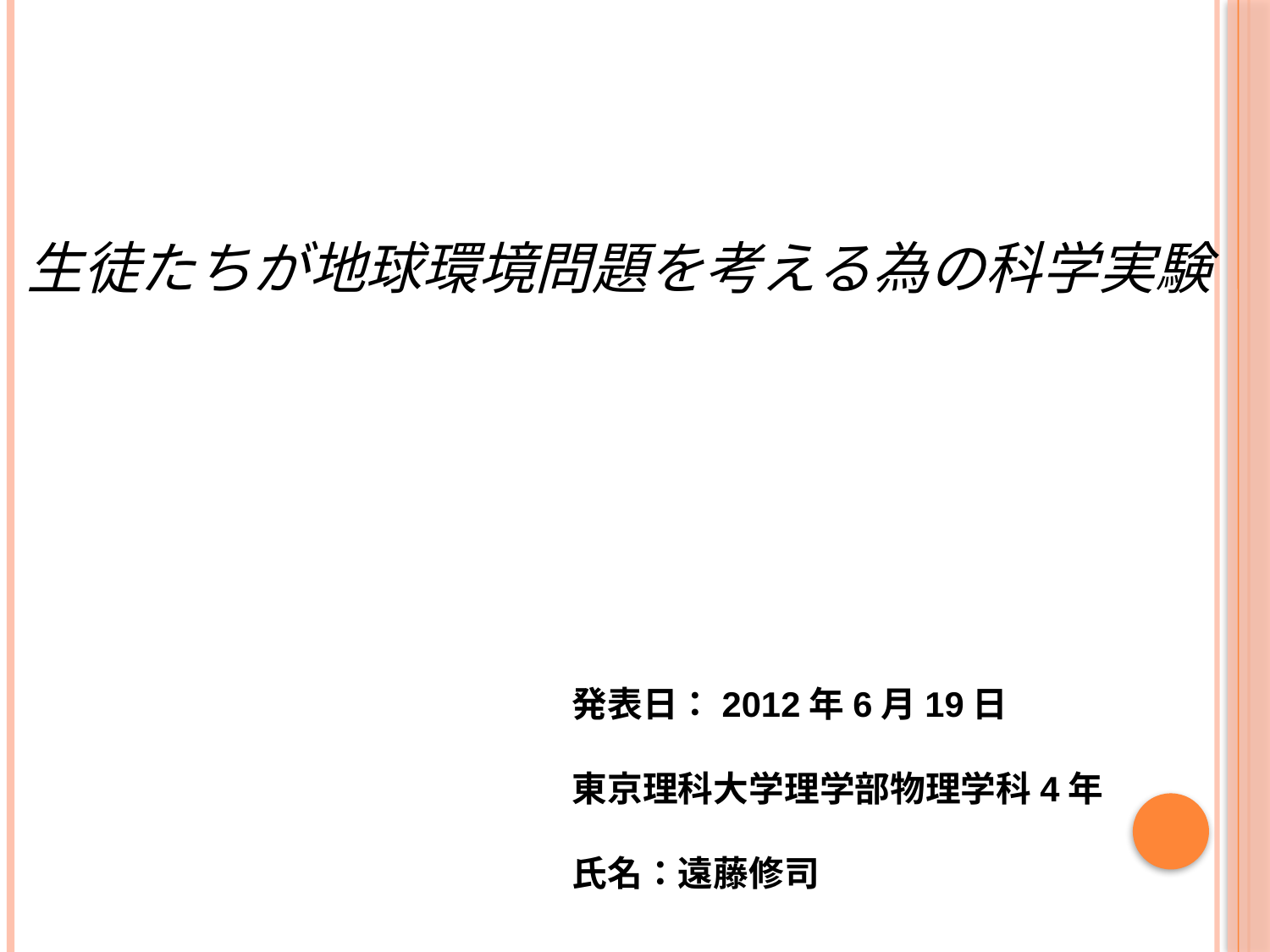

生徒たちが地球環境問題を考える為の科学実験
発表日：2012年6月19日

東京理科大学理学部物理学科4年

氏名：遠藤修司